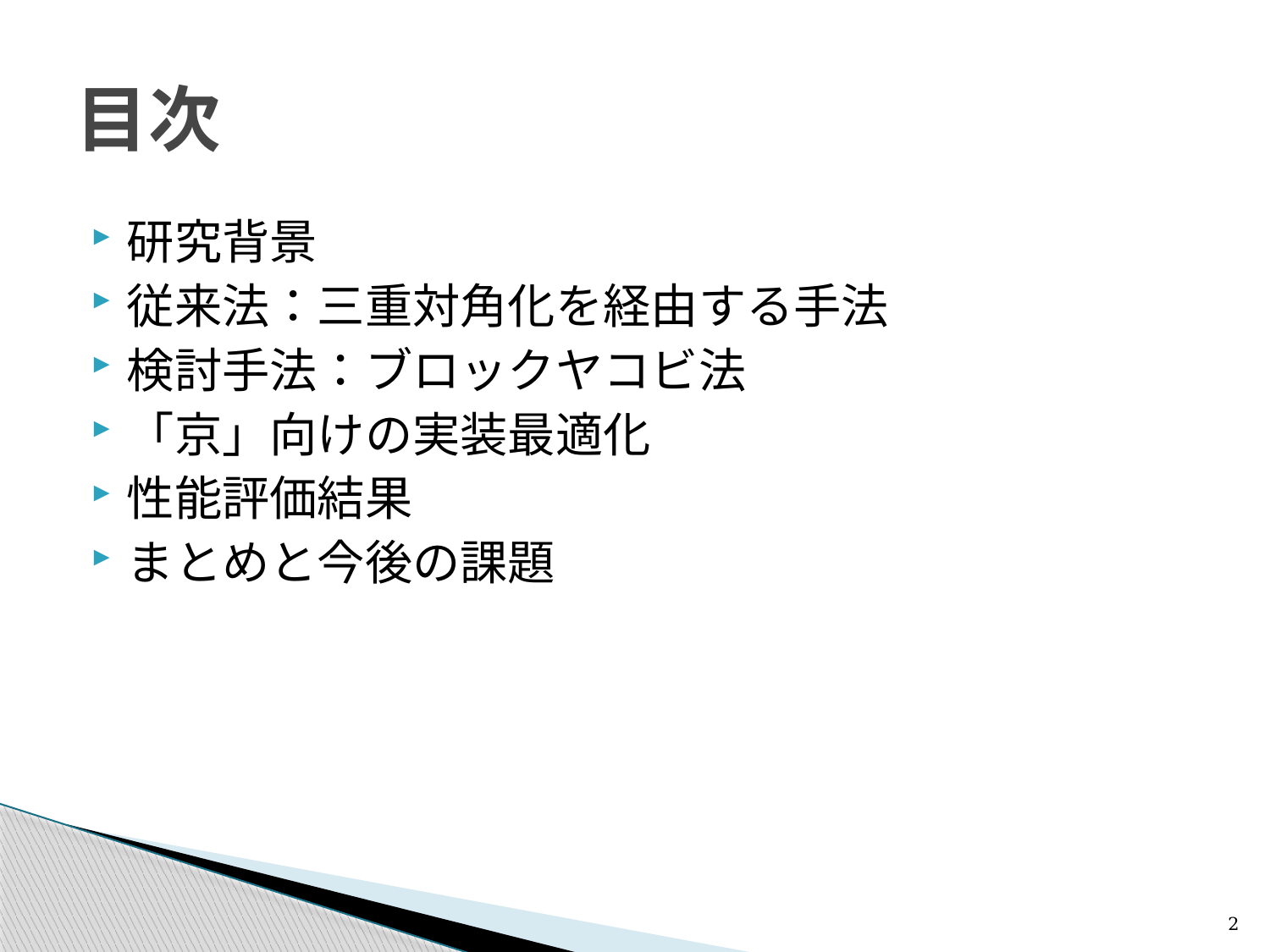

# 目次
研究背景
従来法：三重対角化を経由する手法
検討手法：ブロックヤコビ法
「京」向けの実装最適化
性能評価結果
まとめと今後の課題

2